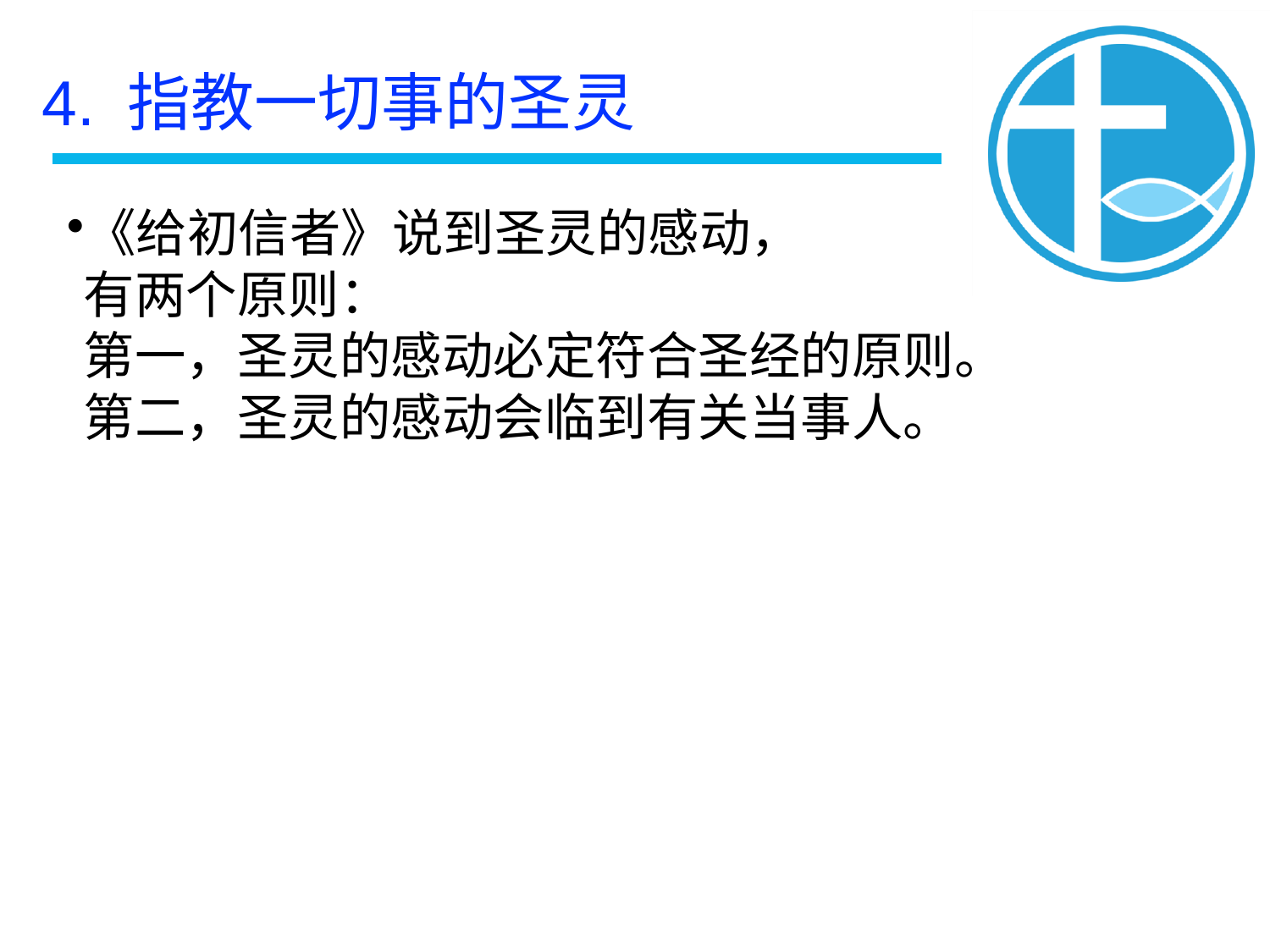

4. 指教一切事的圣灵
《给初信者》说到圣灵的感动，
有两个原则：
第一，圣灵的感动必定符合圣经的原则。第二，圣灵的感动会临到有关当事人。